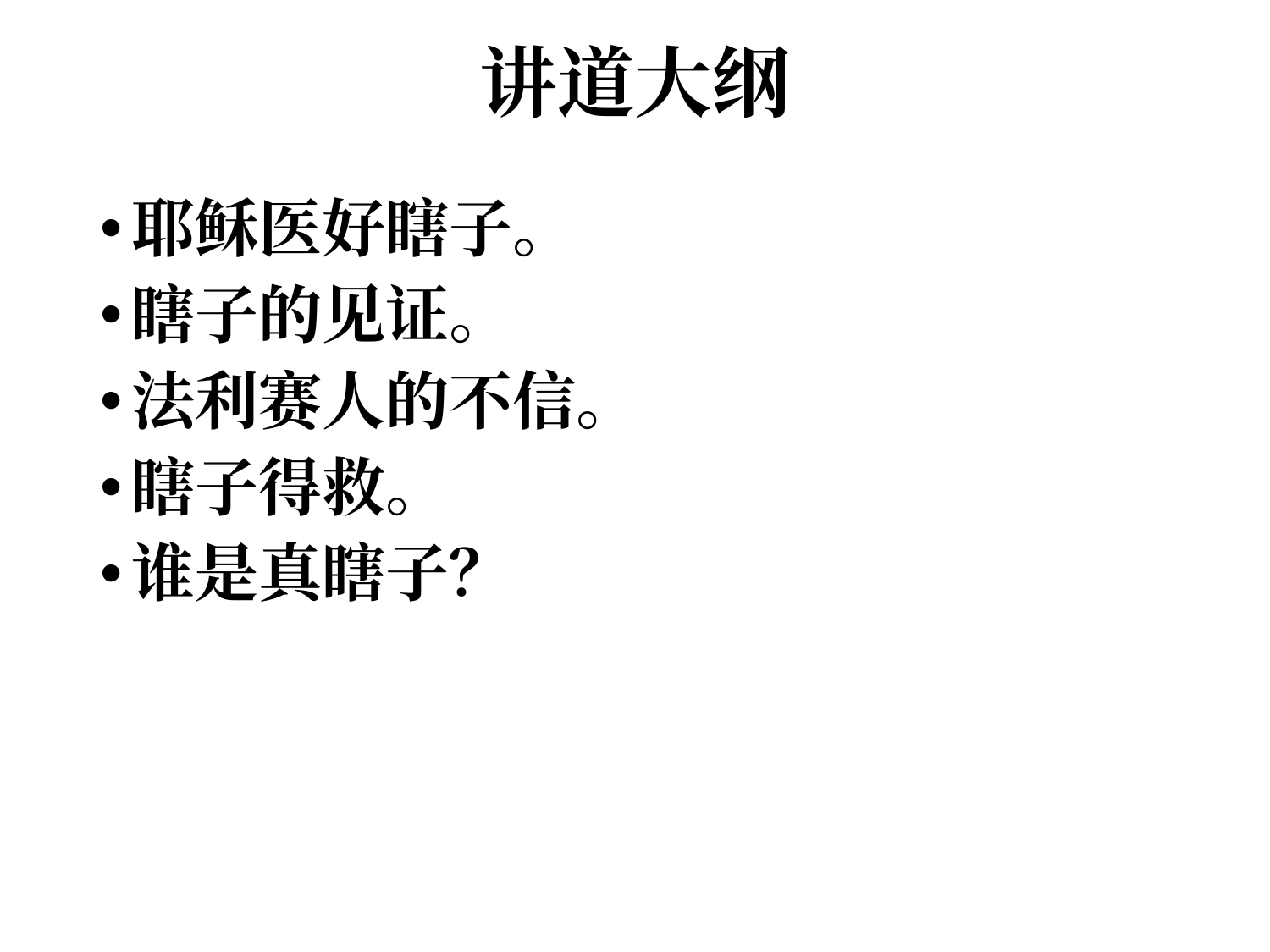

# 讲道大纲
耶稣医好瞎子。
瞎子的见证。
法利赛人的不信。
瞎子得救。
谁是真瞎子？